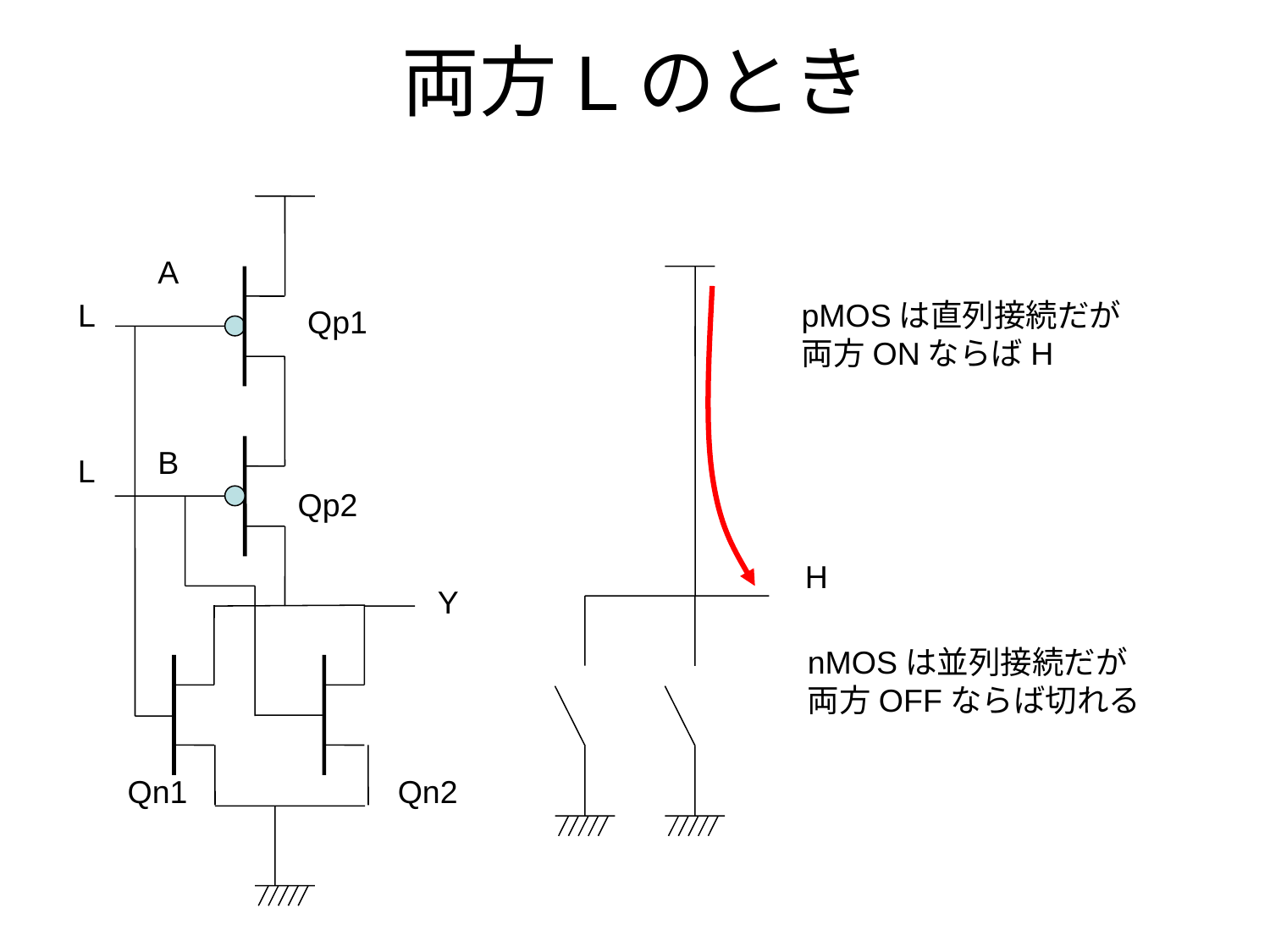

# 両方Lのとき

A

L
pMOSは直列接続だが
両方ONならばH
Qp1

B

L

Qp2

H
Y

nMOSは並列接続だが
両方OFFならば切れる

Qn1
Qn2